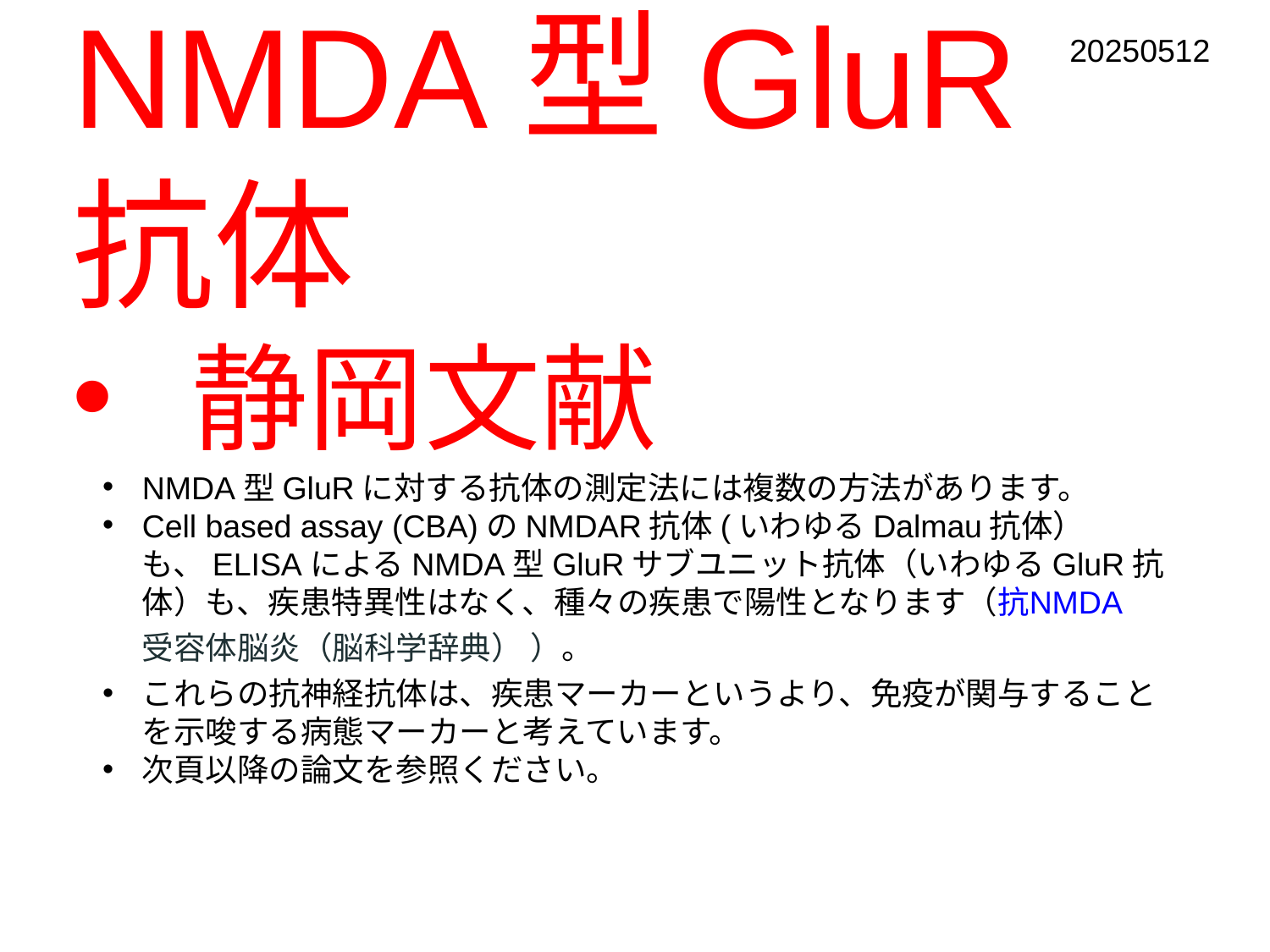

20250512
NMDA型GluR抗体
静岡文献
NMDA型GluRに対する抗体の測定法には複数の方法があります。
Cell based assay (CBA)のNMDAR抗体(いわゆるDalmau抗体）も、ELISAによるNMDA型GluRサブユニット抗体（いわゆるGluR抗体）も、疾患特異性はなく、種々の疾患で陽性となります（抗NMDA受容体脳炎（脳科学辞典） ）。
これらの抗神経抗体は、疾患マーカーというより、免疫が関与することを示唆する病態マーカーと考えています。
次頁以降の論文を参照ください。